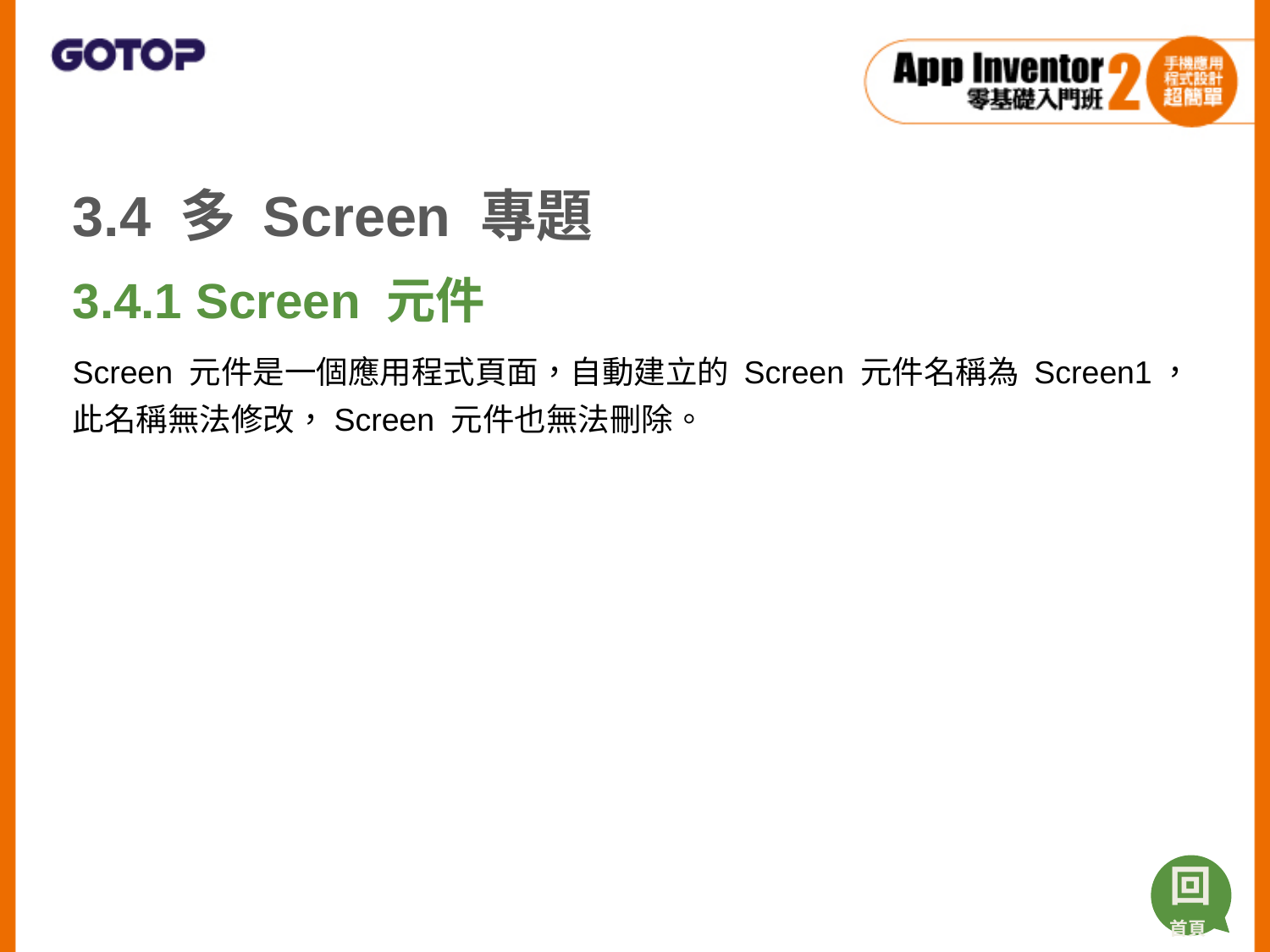

3.4 多 Screen 專題
3.4.1 Screen 元件
Screen 元件是一個應用程式頁面，自動建立的 Screen 元件名稱為 Screen1，此名稱無法修改，Screen 元件也無法刪除。

回
首頁